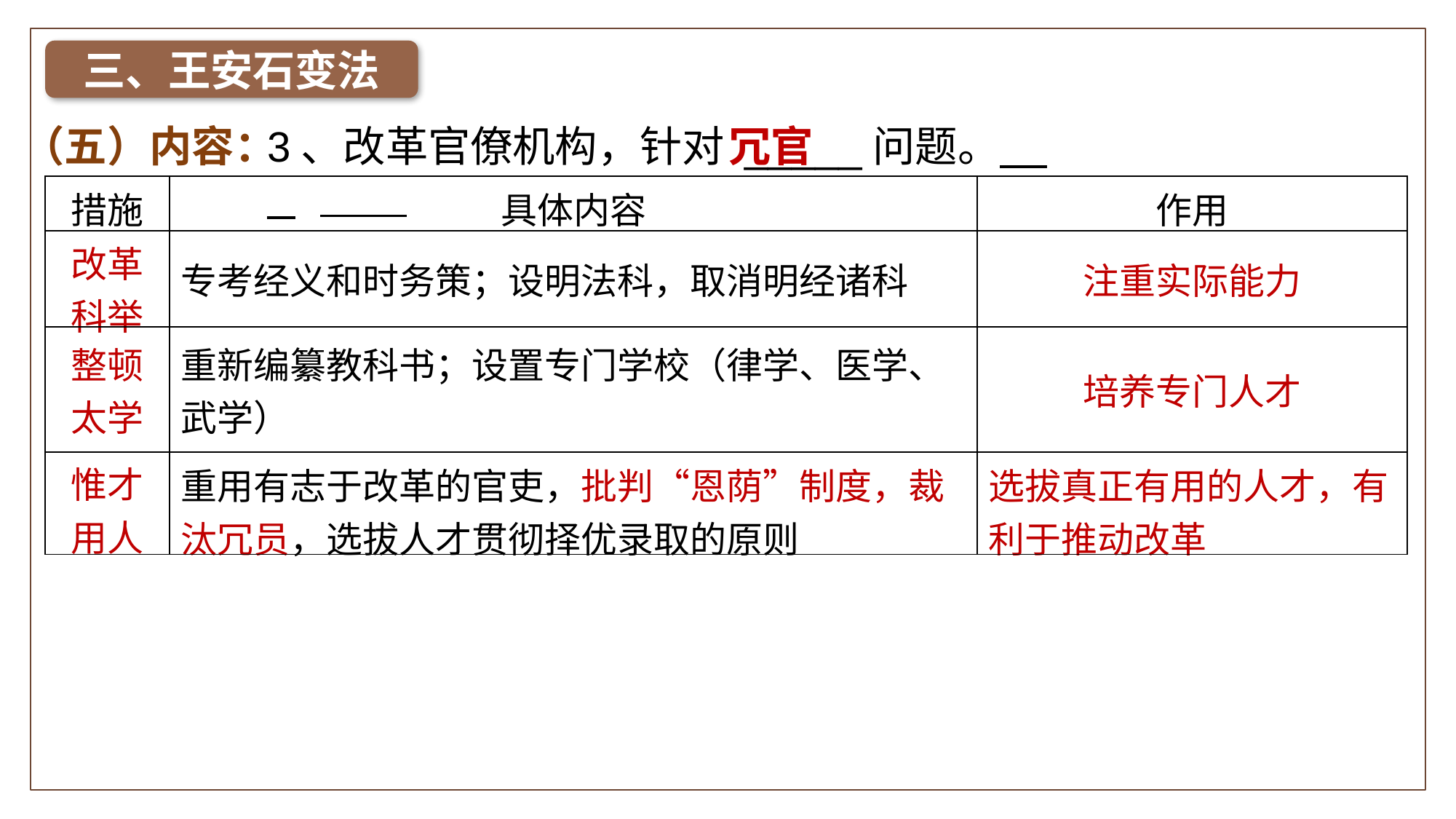

三、王安石变法
（五）内容：
3、改革官僚机构，针对 _____问题。
冗官
| 措施 | 具体内容 | 作用 |
| --- | --- | --- |
| 改革 科举 | 专考经义和时务策；设明法科，取消明经诸科 | 注重实际能力 |
| 整顿 太学 | 重新编纂教科书；设置专门学校（律学、医学、武学） | 培养专门人才 |
| 惟才 用人 | 重用有志于改革的官吏，批判“恩荫”制度，裁汰冗员，选拔人才贯彻择优录取的原则 | 选拔真正有用的人才，有利于推动改革 |